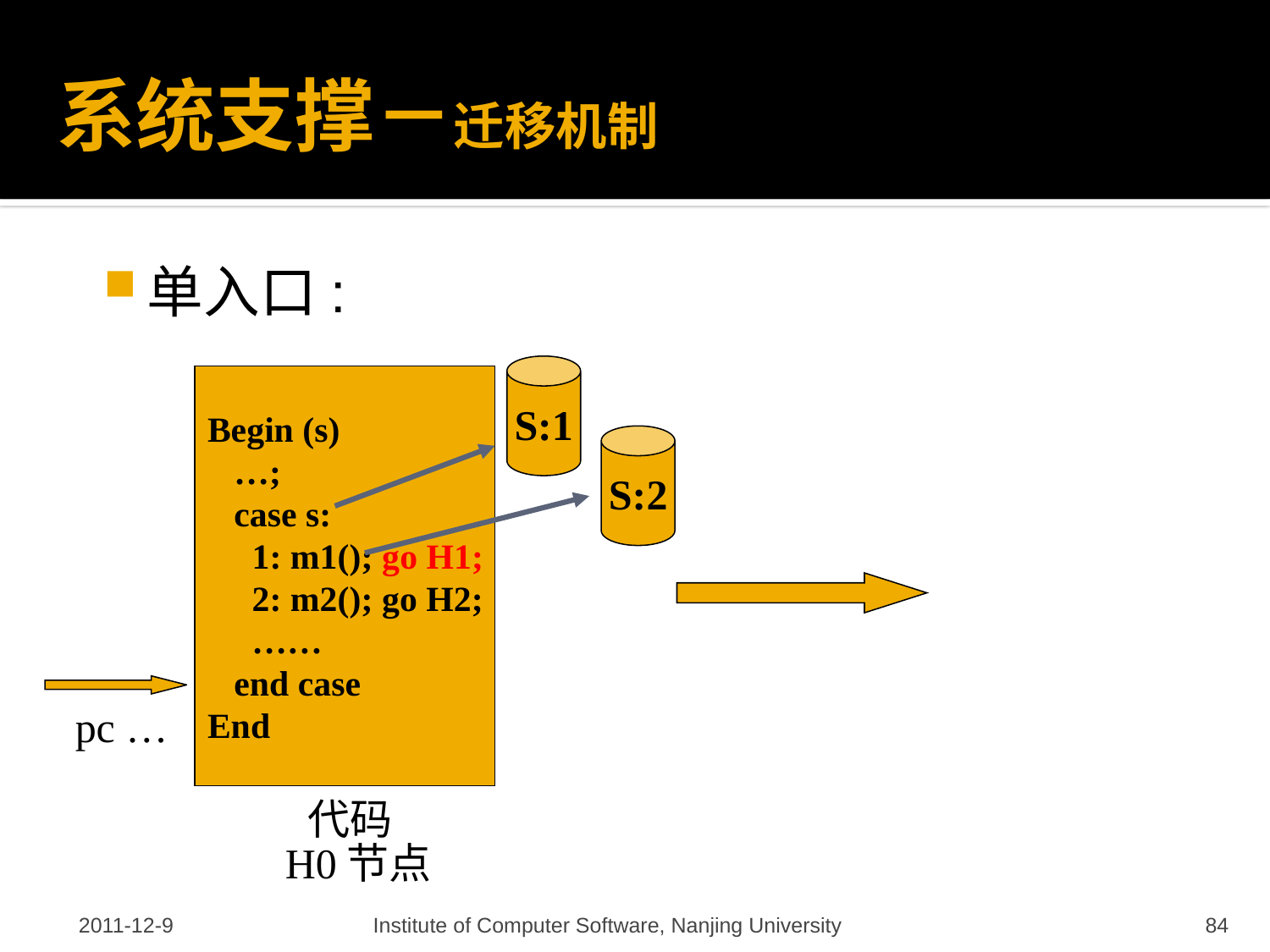

# 系统支撑－迁移机制
单入口:
S:1

Begin (s)
   …;
   case s:
     1: m1(); go H1;
     2: m2(); go H2;
     ……
   end case
End
代码
H0节点
S:2

pc …
2011-12-9
Institute of Computer Software, Nanjing University
84